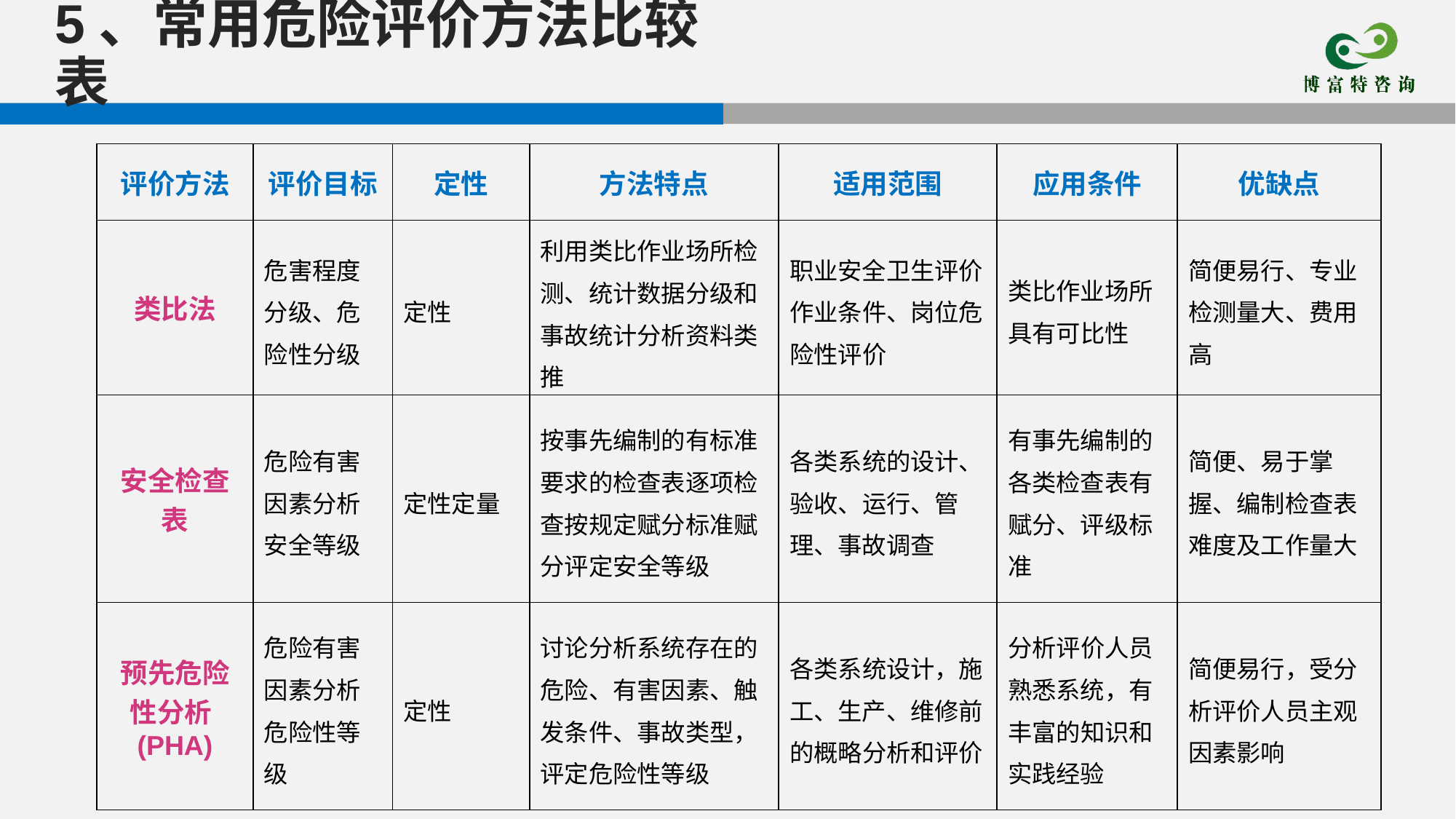

5、常用危险评价方法比较表

| 评价方法 | 评价目标 | 定性 | 方法特点 | 适用范围 | 应用条件 | 优缺点 |
| --- | --- | --- | --- | --- | --- | --- |
| 类比法 | 危害程度分级、危险性分级 | 定性 | 利用类比作业场所检测、统计数据分级和事故统计分析资料类推 | 职业安全卫生评价作业条件、岗位危险性评价 | 类比作业场所具有可比性 | 简便易行、专业检测量大、费用高 |
| 安全检查表 | 危险有害因素分析安全等级 | 定性定量 | 按事先编制的有标准要求的检查表逐项检查按规定赋分标准赋分评定安全等级 | 各类系统的设计、验收、运行、管理、事故调查 | 有事先编制的各类检查表有赋分、评级标准 | 简便、易于掌握、编制检查表难度及工作量大 |
| 预先危险性分析(PHA) | 危险有害因素分析危险性等级 | 定性 | 讨论分析系统存在的危险、有害因素、触发条件、事故类型，评定危险性等级 | 各类系统设计，施工、生产、维修前的概略分析和评价 | 分析评价人员熟悉系统，有丰富的知识和实践经验 | 简便易行，受分析评价人员主观因素影响 |